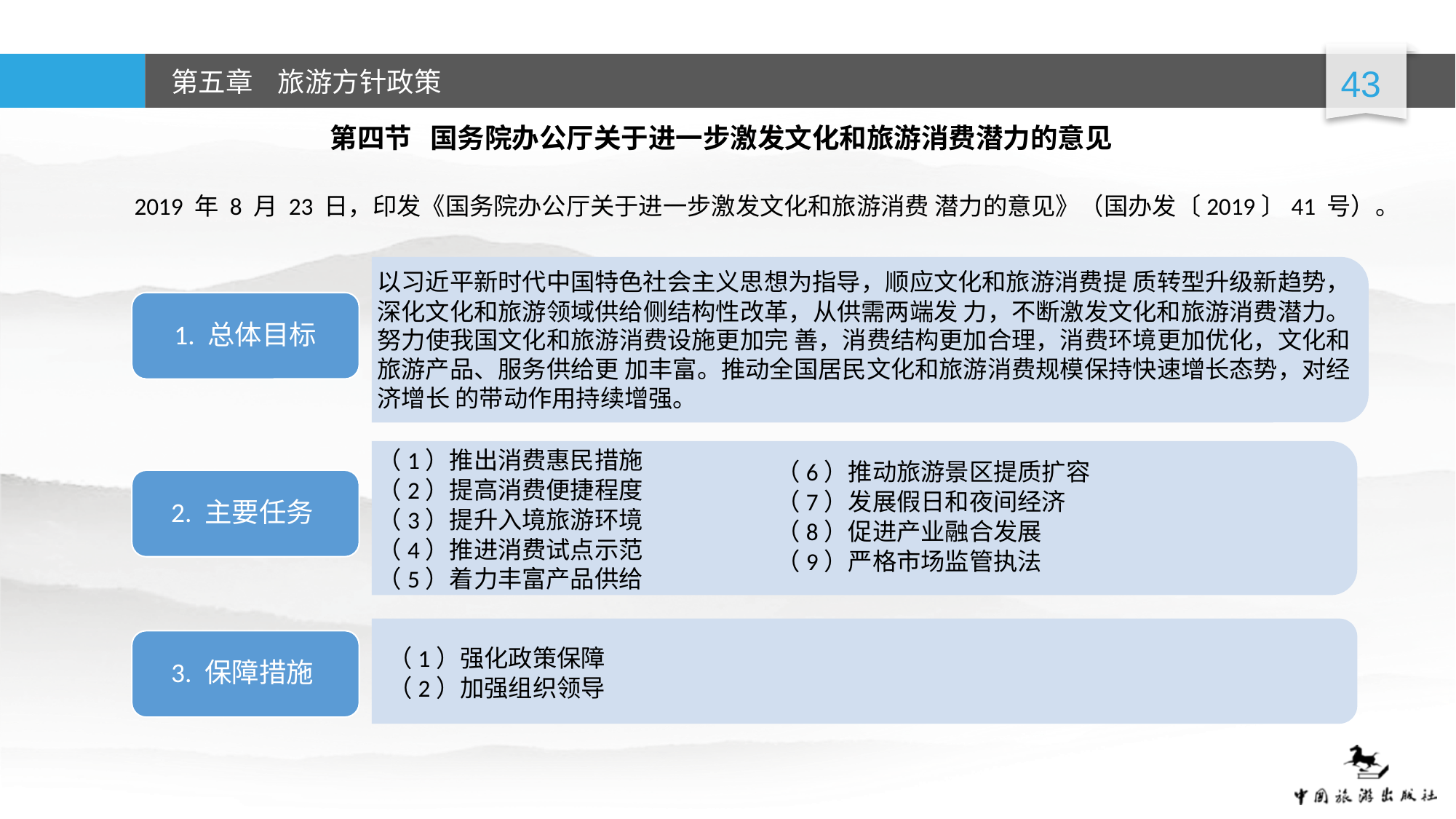

第四节   国务院办公厅关于进一步激发文化和旅游消费潜力的意见
 2019 年 8 月 23 日，印发《国务院办公厅关于进一步激发文化和旅游消费 潜力的意见》（国办发〔2019〕41 号）。

以习近平新时代中国特色社会主义思想为指导，顺应文化和旅游消费提 质转型升级新趋势，深化文化和旅游领域供给侧结构性改革，从供需两端发 力，不断激发文化和旅游消费潜力。努力使我国文化和旅游消费设施更加完 善，消费结构更加合理，消费环境更加优化，文化和旅游产品、服务供给更 加丰富。推动全国居民文化和旅游消费规模保持快速增长态势，对经济增长 的带动作用持续增强。

1. 总体目标

（1）推出消费惠民措施
（2）提高消费便捷程度
（3）提升入境旅游环境
（4）推进消费试点示范
（5）着力丰富产品供给

（6）推动旅游景区提质扩容
（7）发展假日和夜间经济
（8）促进产业融合发展
（9）严格市场监管执法

2. 主要任务

（1）强化政策保障
（2）加强组织领导

3. 保障措施